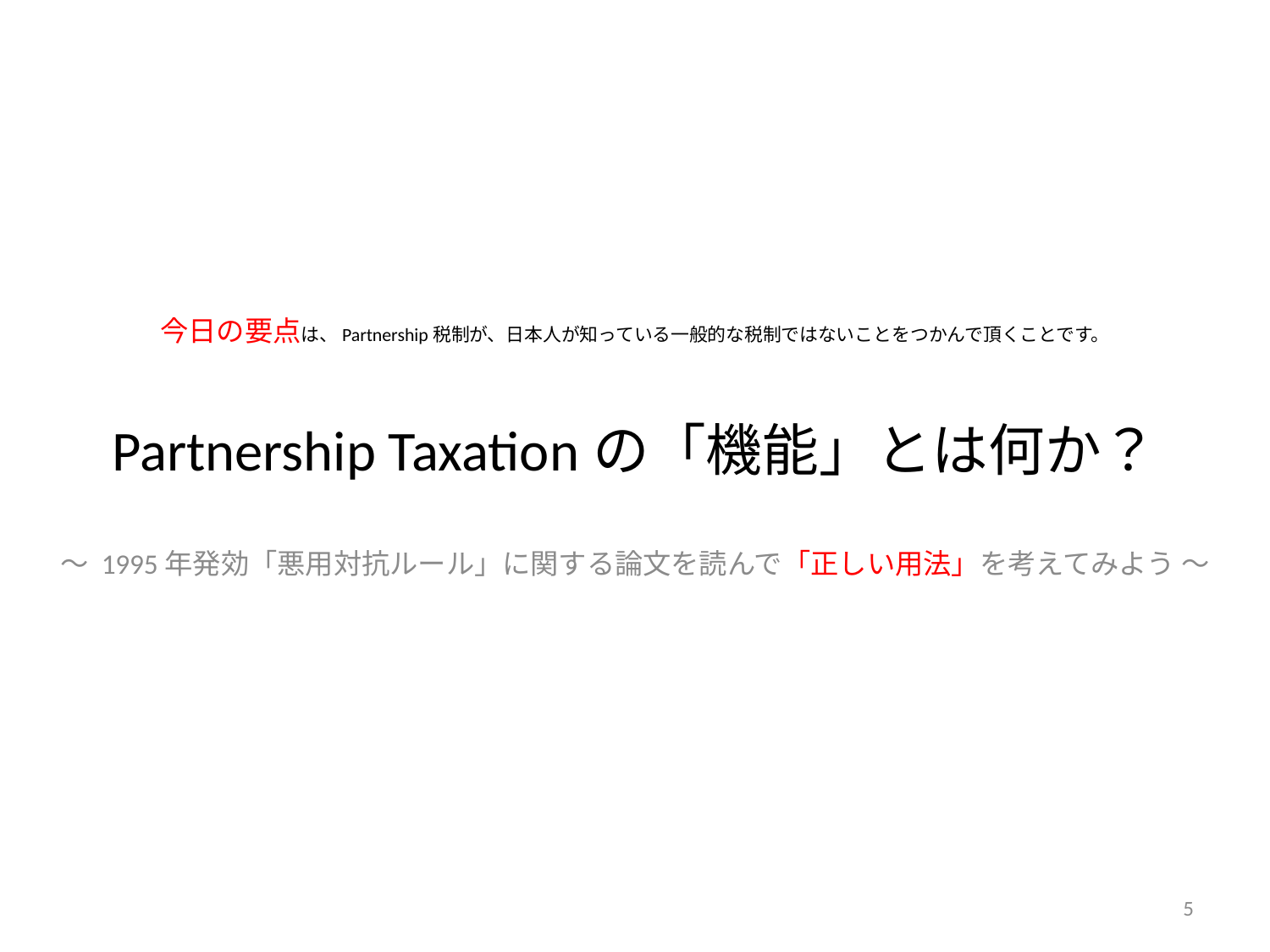

# 今日の要点は、Partnership税制が、日本人が知っている一般的な税制ではないことをつかんで頂くことです。 Partnership Taxationの「機能」とは何か？
～ 1995年発効「悪用対抗ルール」に関する論文を読んで「正しい用法」を考えてみよう ～
5